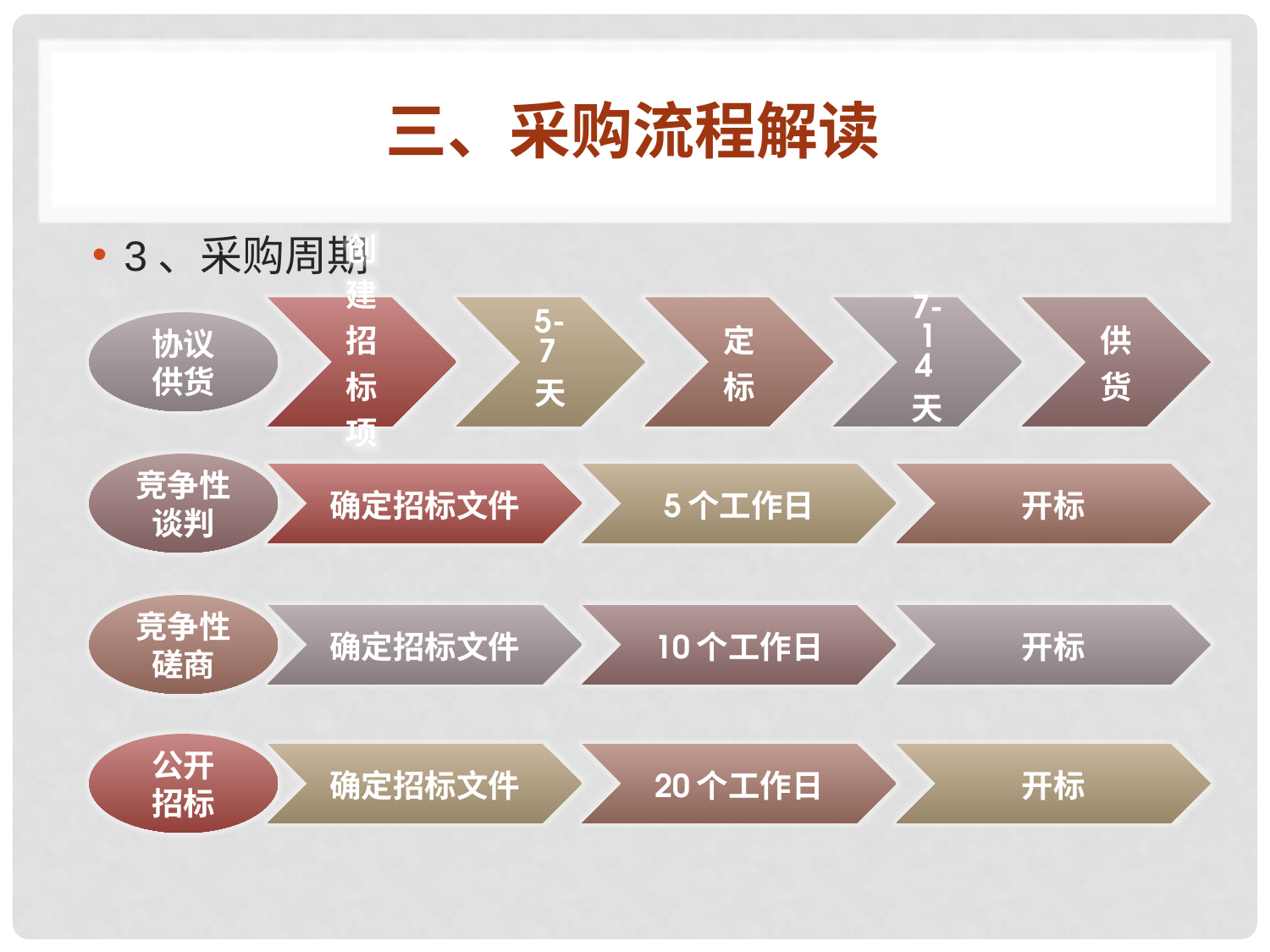

# 三、采购流程解读
3、采购周期

定标
供货
7-14天
协议
供货
竞争性谈判
确定招标文件
5个工作日
开标
竞争性磋商
确定招标文件
10个工作日
开标
公开
招标
确定招标文件
20个工作日
开标